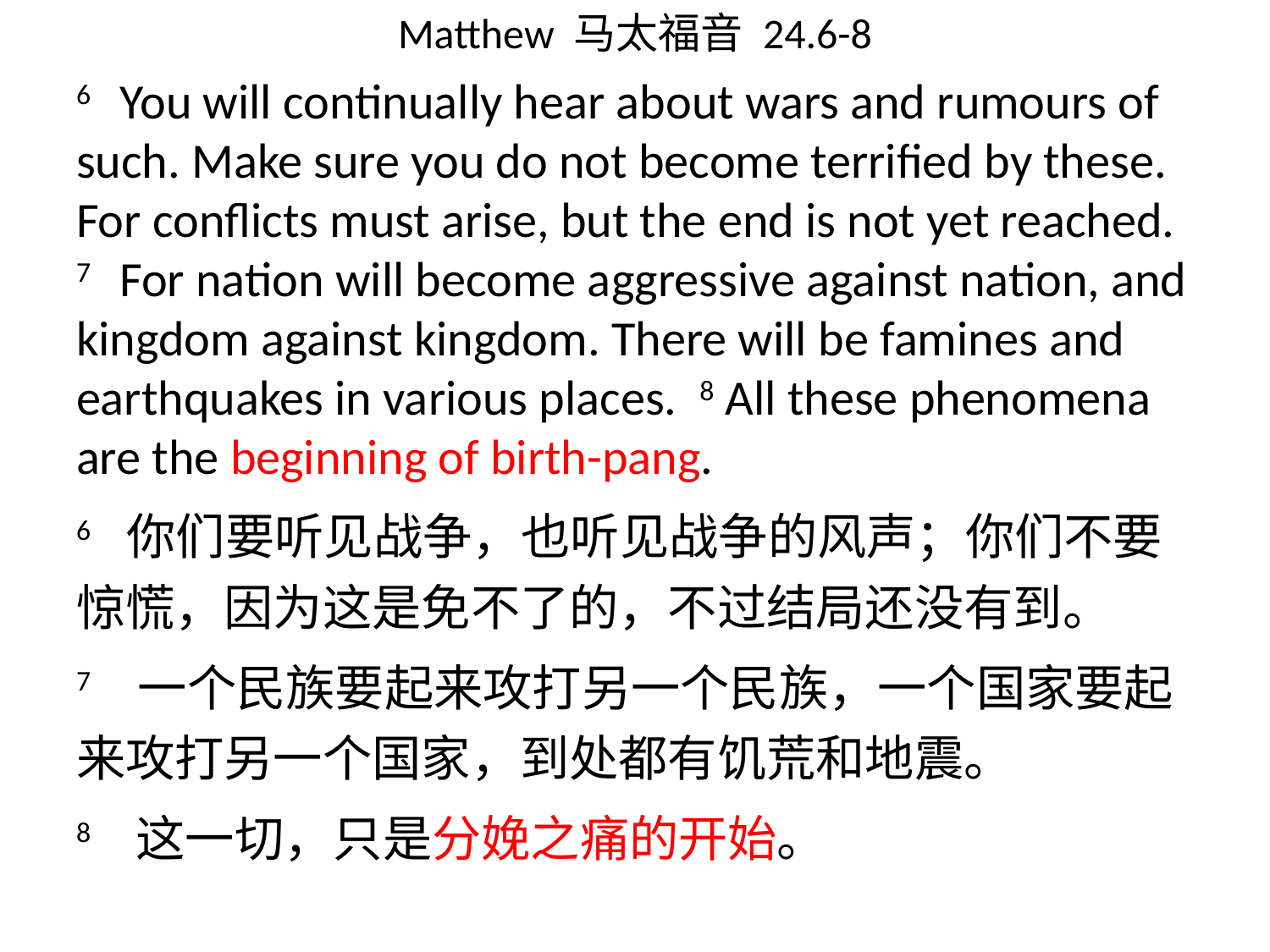

# Matthew 马太福音 24.6-8
6   You will continually hear about wars and rumours of such. Make sure you do not become terrified by these.  For conflicts must arise, but the end is not yet reached. 7   For nation will become aggressive against nation, and kingdom against kingdom. There will be famines and earthquakes in various places.  8 All these phenomena are the beginning of birth-pang.
6   你们要听见战争，也听见战争的风声；你们不要惊慌，因为这是免不了的，不过结局还没有到。
7    一个民族要起来攻打另一个民族，一个国家要起来攻打另一个国家，到处都有饥荒和地震。
8   这一切，只是分娩之痛的开始。